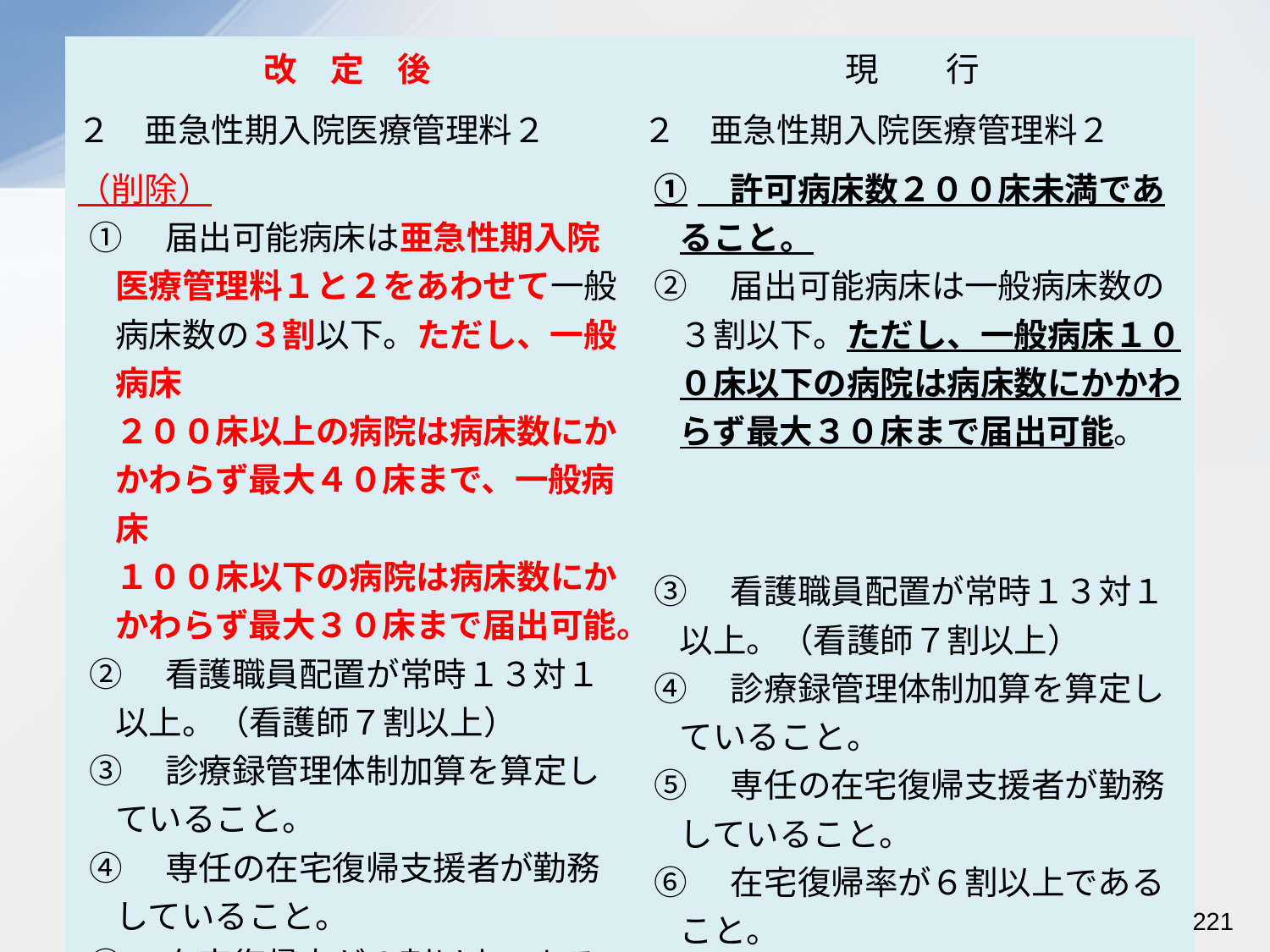

| 改　定　後 | 現　　行 |
| --- | --- |
| ２　亜急性期入院医療管理料２ （削除） ①　届出可能病床は亜急性期入院医療管理料１と２をあわせて一般病床数の３割以下。ただし、一般病床 ２００床以上の病院は病床数にかかわらず最大４０床まで、一般病床 １００床以下の病院は病床数にかかわらず最大３０床まで届出可能。 ②　看護職員配置が常時１３対１以上。（看護師７割以上） ③　診療録管理体制加算を算定していること。 ④　専任の在宅復帰支援者が勤務していること。 ⑤　在宅復帰率が６割以上であること。 （削除） | ２　亜急性期入院医療管理料２ ①　許可病床数２００床未満であること。 ②　届出可能病床は一般病床数の３割以下。ただし、一般病床１００床以下の病院は病床数にかかわらず最大３０床まで届出可能。 ③　看護職員配置が常時１３対１以上。（看護師７割以上） ④　診療録管理体制加算を算定していること。 ⑤　専任の在宅復帰支援者が勤務していること。 ⑥　在宅復帰率が６割以上であること。 ⑦　治療開始日より３週間以内に７対１入院基本料、１０対１入院基本料等算定病床から転床又は転院してきた患者が２／３以上であること。 |
221